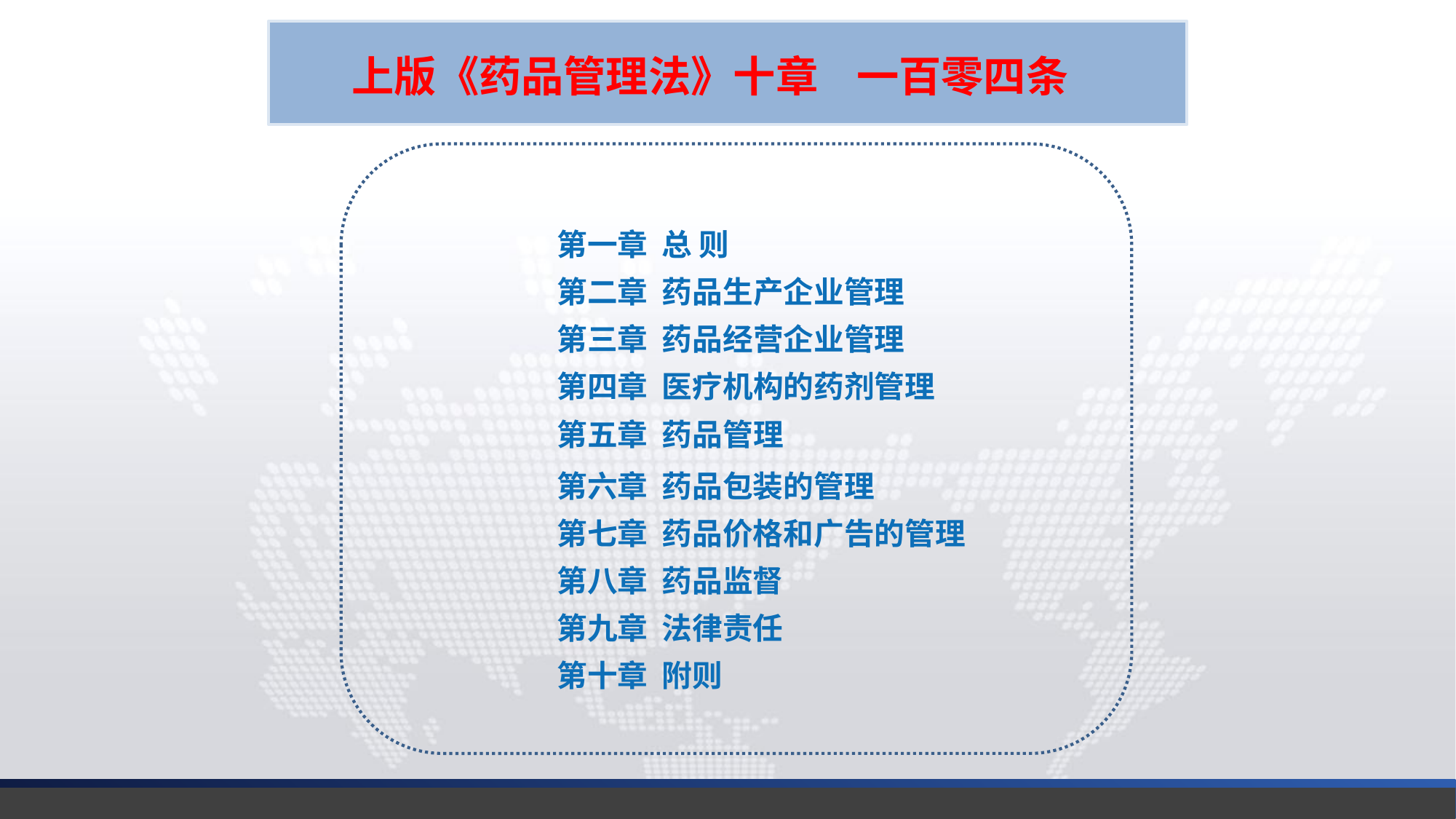

上版《药品管理法》十章    一百零四条

第一章  总 则
第二章  药品生产企业管理       第三章  药品经营企业管理
第四章  医疗机构的药剂管理
第五章  药品管理
第六章  药品包装的管理
第七章  药品价格和广告的管理
第八章  药品监督
第九章  法律责任
第十章  附则

延时符